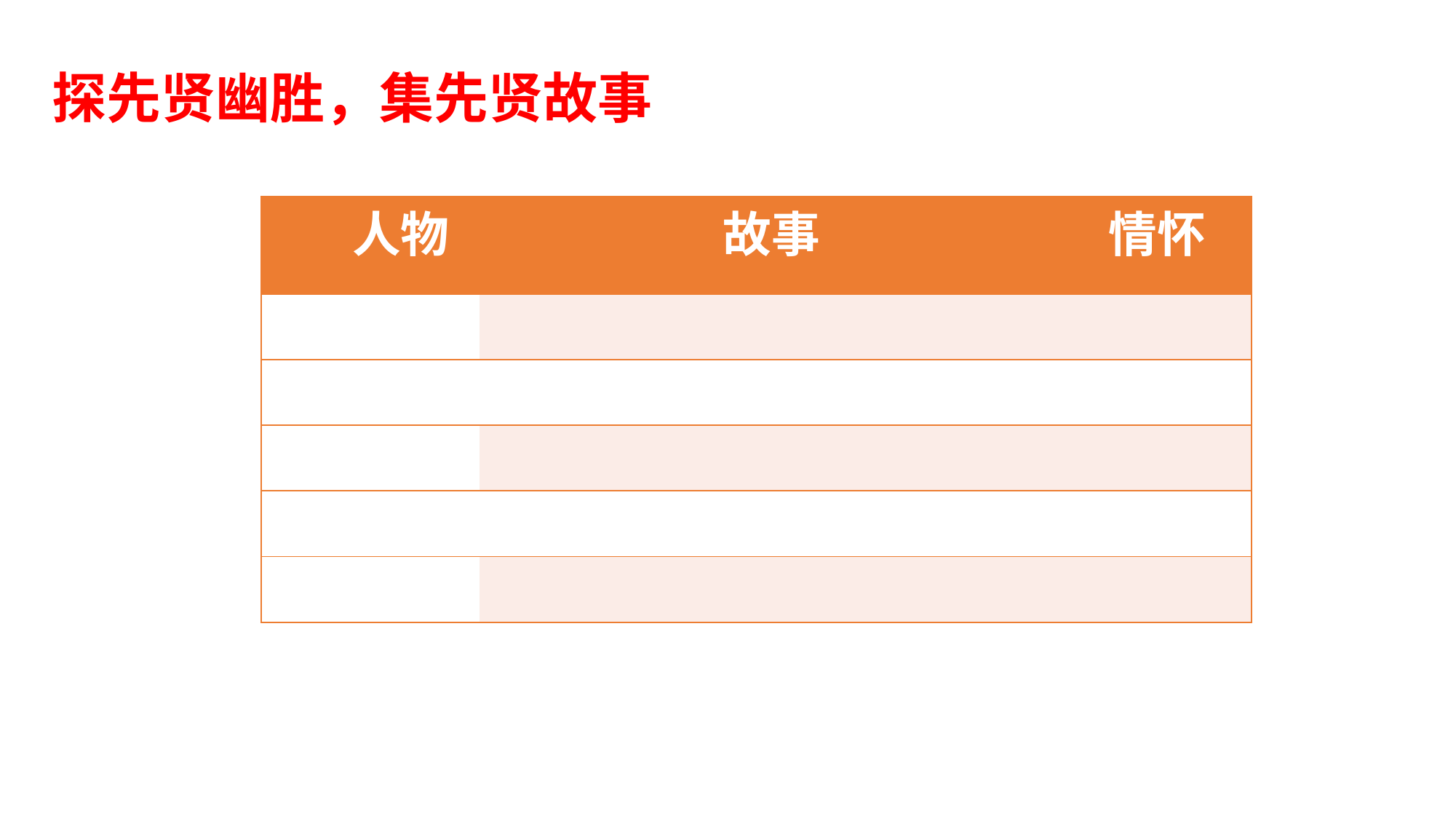

探先贤幽胜，集先贤故事
| 人物 | 故事 | 情怀 |
| --- | --- | --- |
|  |  |  |
|  |  |  |
|  |  |  |
|  |  |  |
|  |  |  |